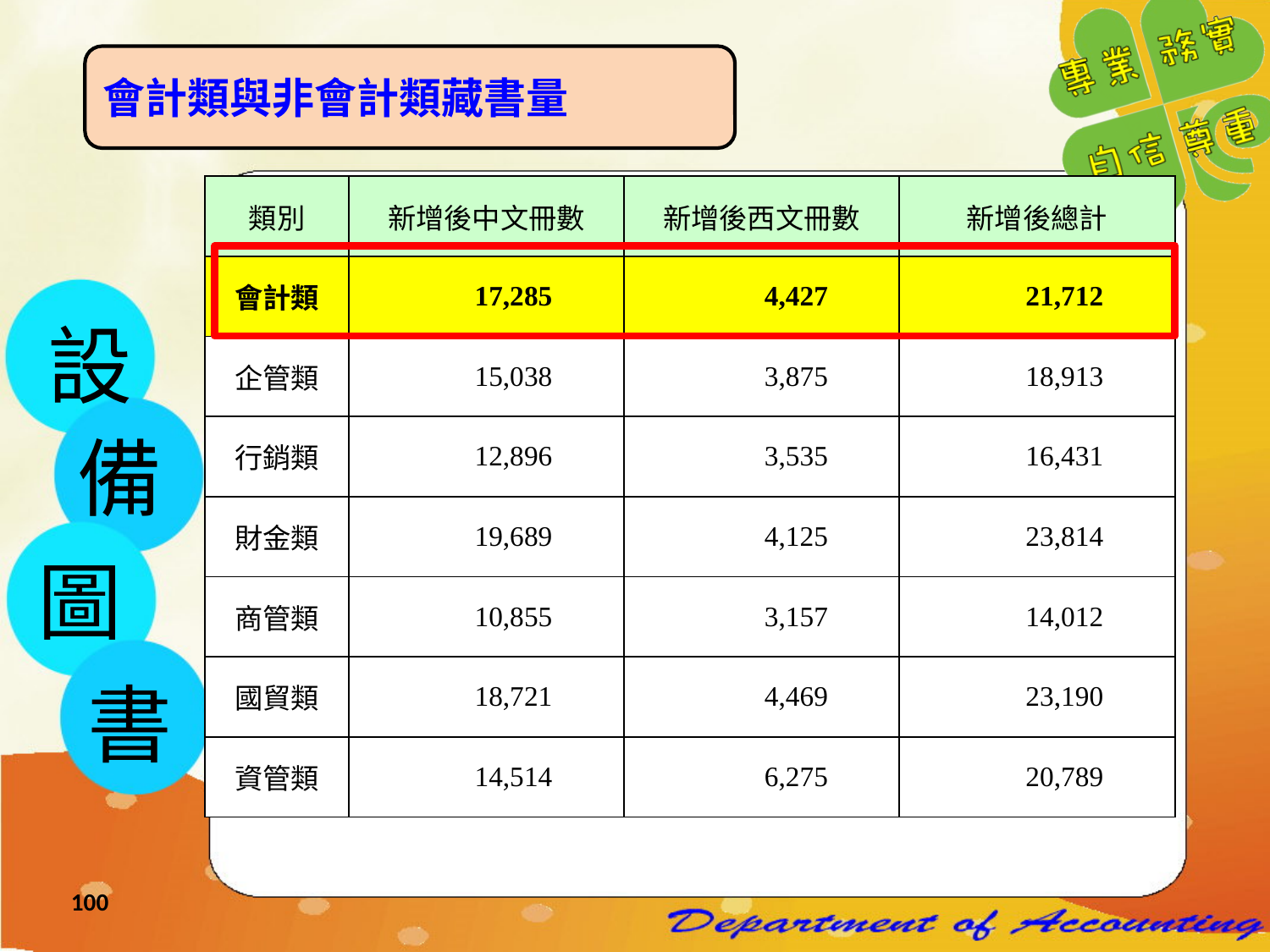

會計類與非會計類藏書量
| 類別 | 新增後中文冊數 | 新增後西文冊數 | 新增後總計 |
| --- | --- | --- | --- |
| 會計類 | 17,285 | 4,427 | 21,712 |
| 企管類 | 15,038 | 3,875 | 18,913 |
| 行銷類 | 12,896 | 3,535 | 16,431 |
| 財金類 | 19,689 | 4,125 | 23,814 |
| 商管類 | 10,855 | 3,157 | 14,012 |
| 國貿類 | 18,721 | 4,469 | 23,190 |
| 資管類 | 14,514 | 6,275 | 20,789 |

設
備
圖
書
100